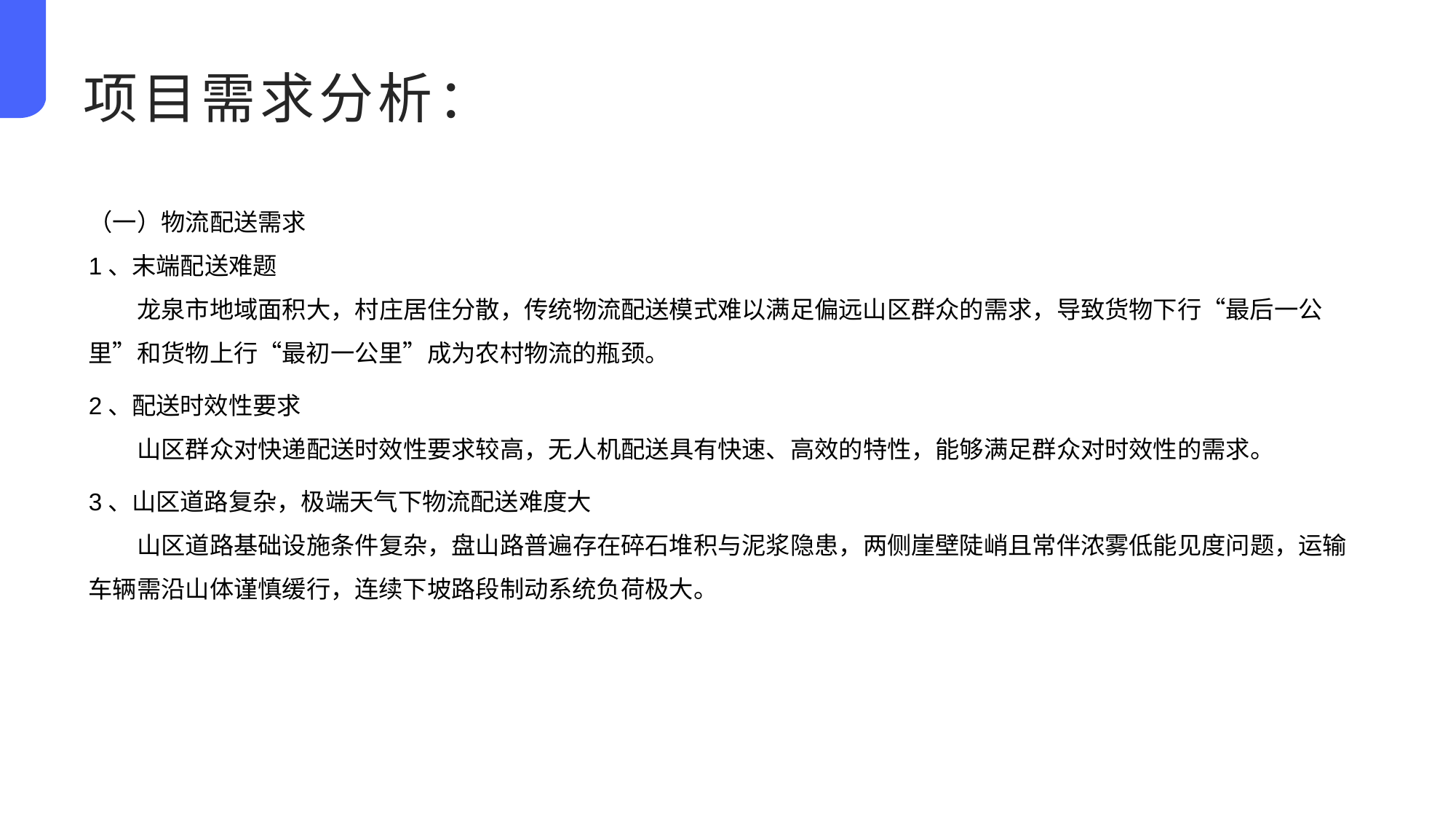

项目需求分析：
（一）物流配送需求
1、末端配送难题
龙泉市地域面积大，村庄居住分散，传统物流配送模式难以满足偏远山区群众的需求，导致货物下行“最后一公里”和货物上行“最初一公里”成为农村物流的瓶颈。
2、配送时效性要求
山区群众对快递配送时效性要求较高，无人机配送具有快速、高效的特性，能够满足群众对时效性的需求。
3、山区道路复杂，极端天气下物流配送难度大
山区道路基础设施条件复杂，盘山路普遍存在碎石堆积与泥浆隐患，两侧崖壁陡峭且常伴浓雾低能见度问题，运输车辆需沿山体谨慎缓行，连续下坡路段制动系统负荷极大。
8